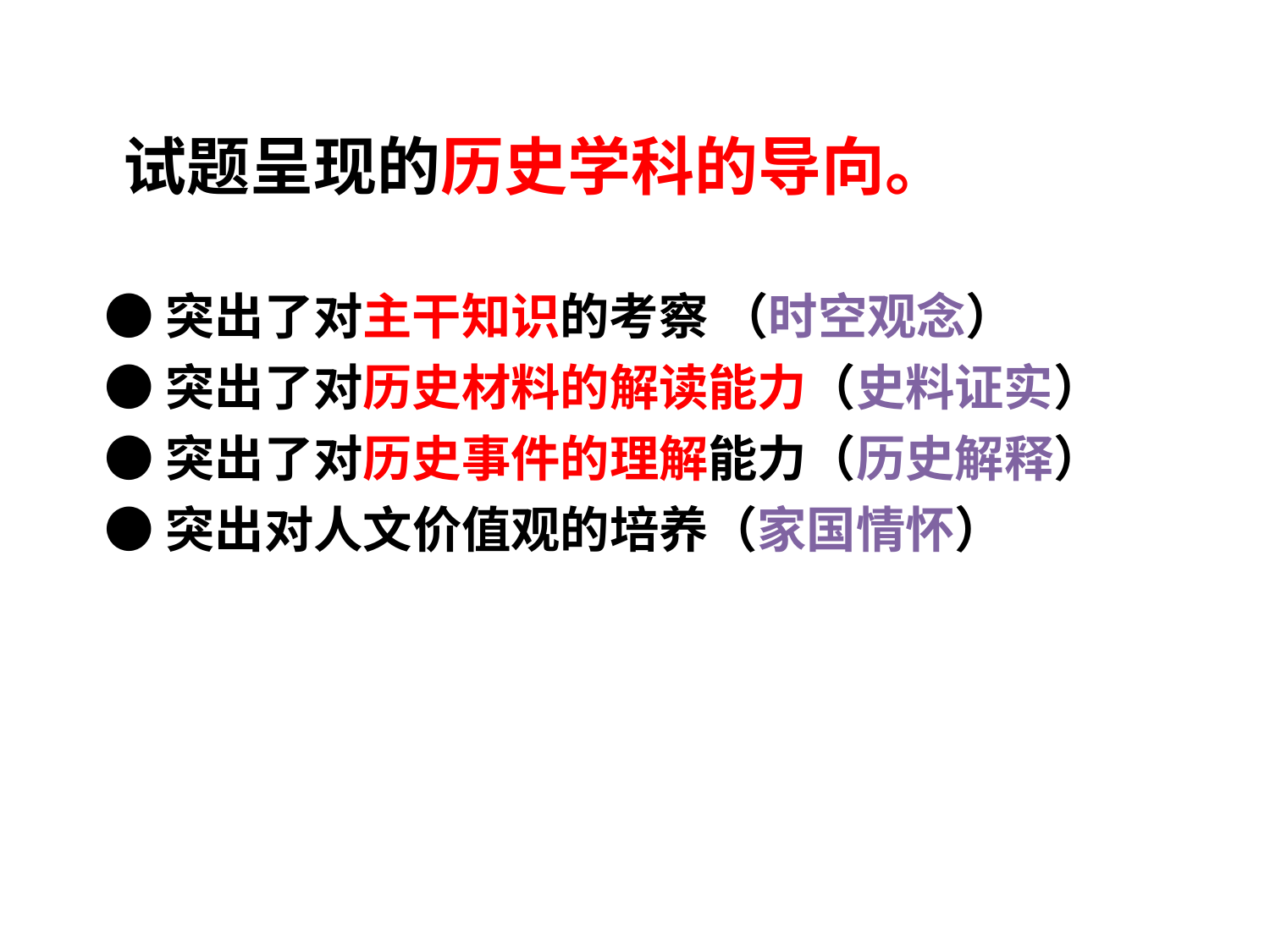

试题呈现的历史学科的导向。

 ●突出了对主干知识的考察 （时空观念）
 ●突出了对历史材料的解读能力（史料证实）
 ●突出了对历史事件的理解能力（历史解释）
 ●突出对人文价值观的培养（家国情怀）